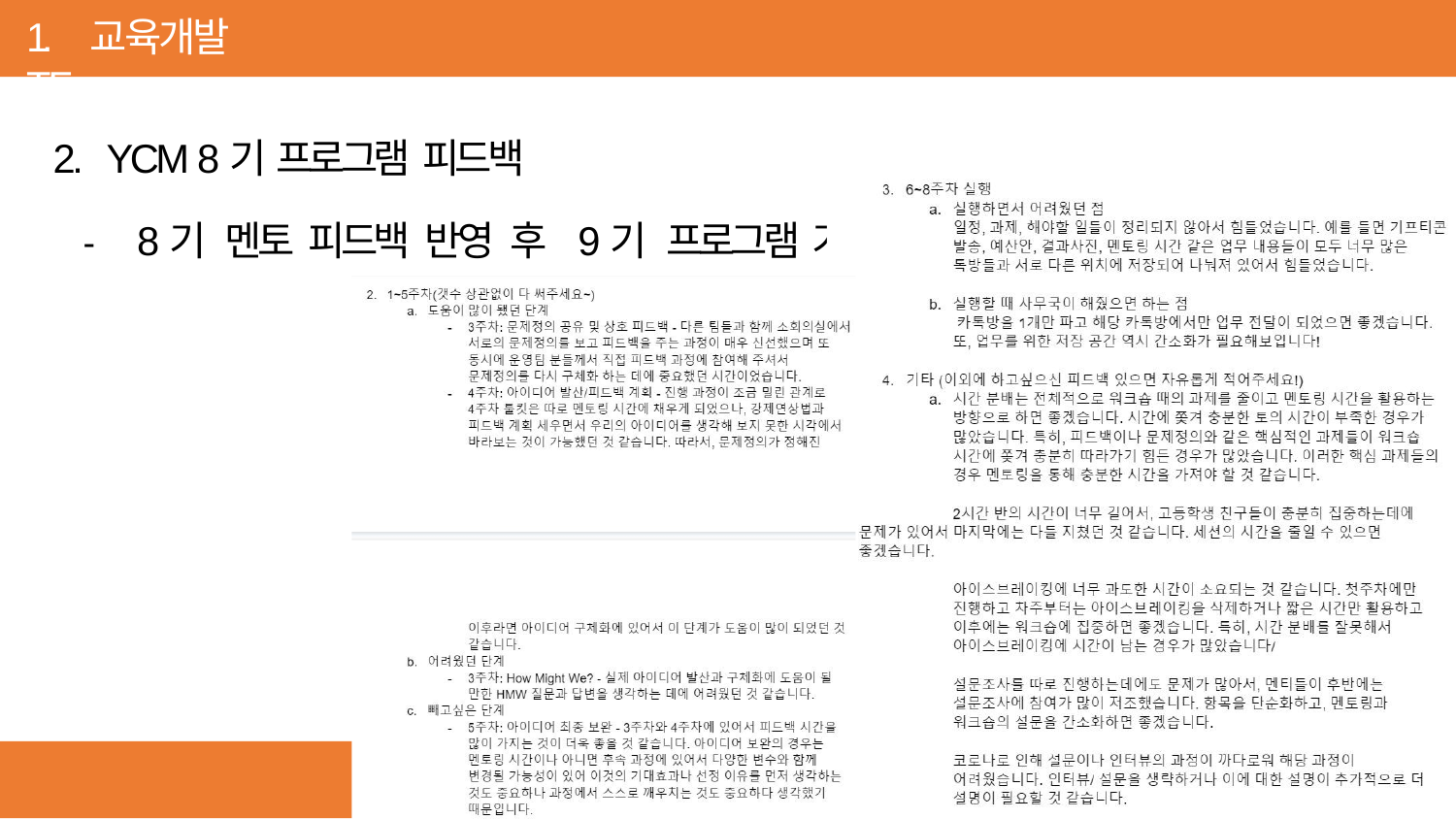

1.     교육개발TF
2.   YCM 8기 프로그램 피드백
-	8기  멘토  피드백  반영  후  9기  프로그램 기획